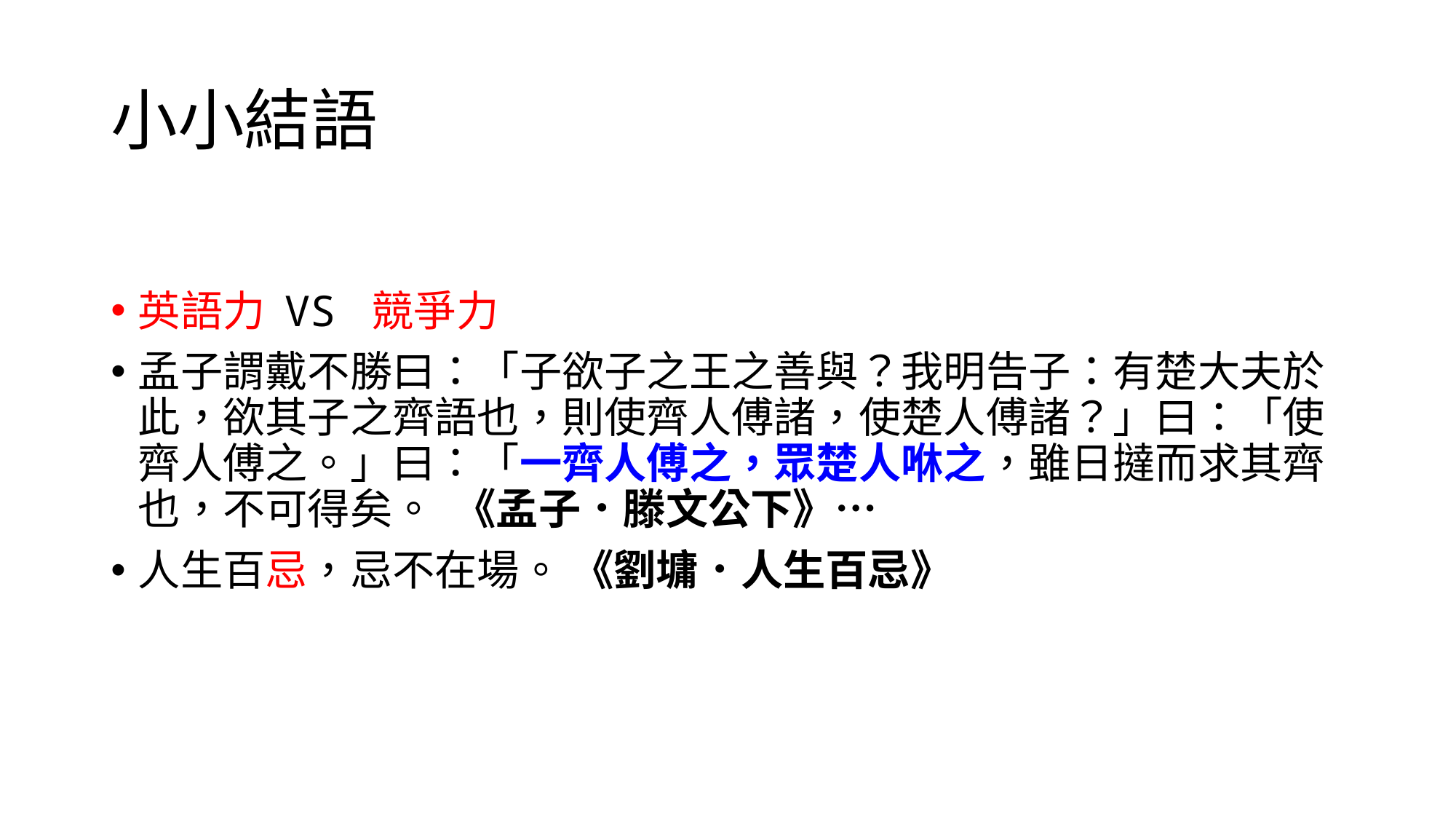

# 小小結語

英語力 VS 競爭力
孟子謂戴不勝曰：「子欲子之王之善與？我明告子：有楚大夫於此，欲其子之齊語也，則使齊人傅諸，使楚人傅諸？」曰：「使齊人傅之。」曰：「一齊人傅之，眾楚人咻之，雖日撻而求其齊也，不可得矣。  《孟子．滕文公下》…
人生百忌，忌不在場。 《劉墉．人生百忌》